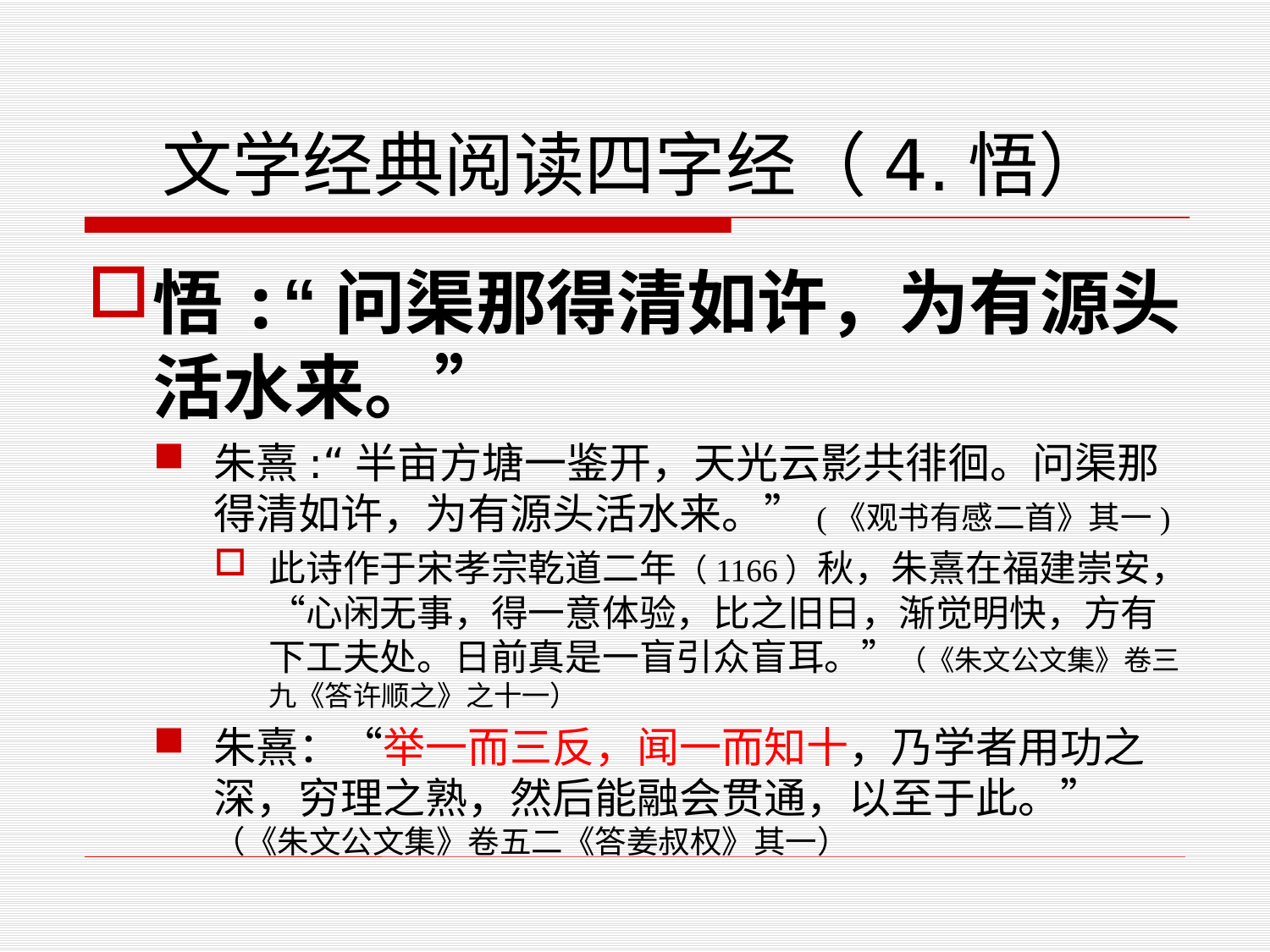

# 文学经典阅读四字经（4.悟）
悟:“问渠那得清如许，为有源头活水来。”
朱熹:“半亩方塘一鉴开，天光云影共徘徊。问渠那得清如许，为有源头活水来。”(《观书有感二首》其一)
此诗作于宋孝宗乾道二年（1166）秋，朱熹在福建崇安，“心闲无事，得一意体验，比之旧日，渐觉明快，方有下工夫处。日前真是一盲引众盲耳。”（《朱文公文集》卷三九《答许顺之》之十一）
朱熹：“举一而三反，闻一而知十，乃学者用功之深，穷理之熟，然后能融会贯通，以至于此。”（《朱文公文集》卷五二《答姜叔权》其一）